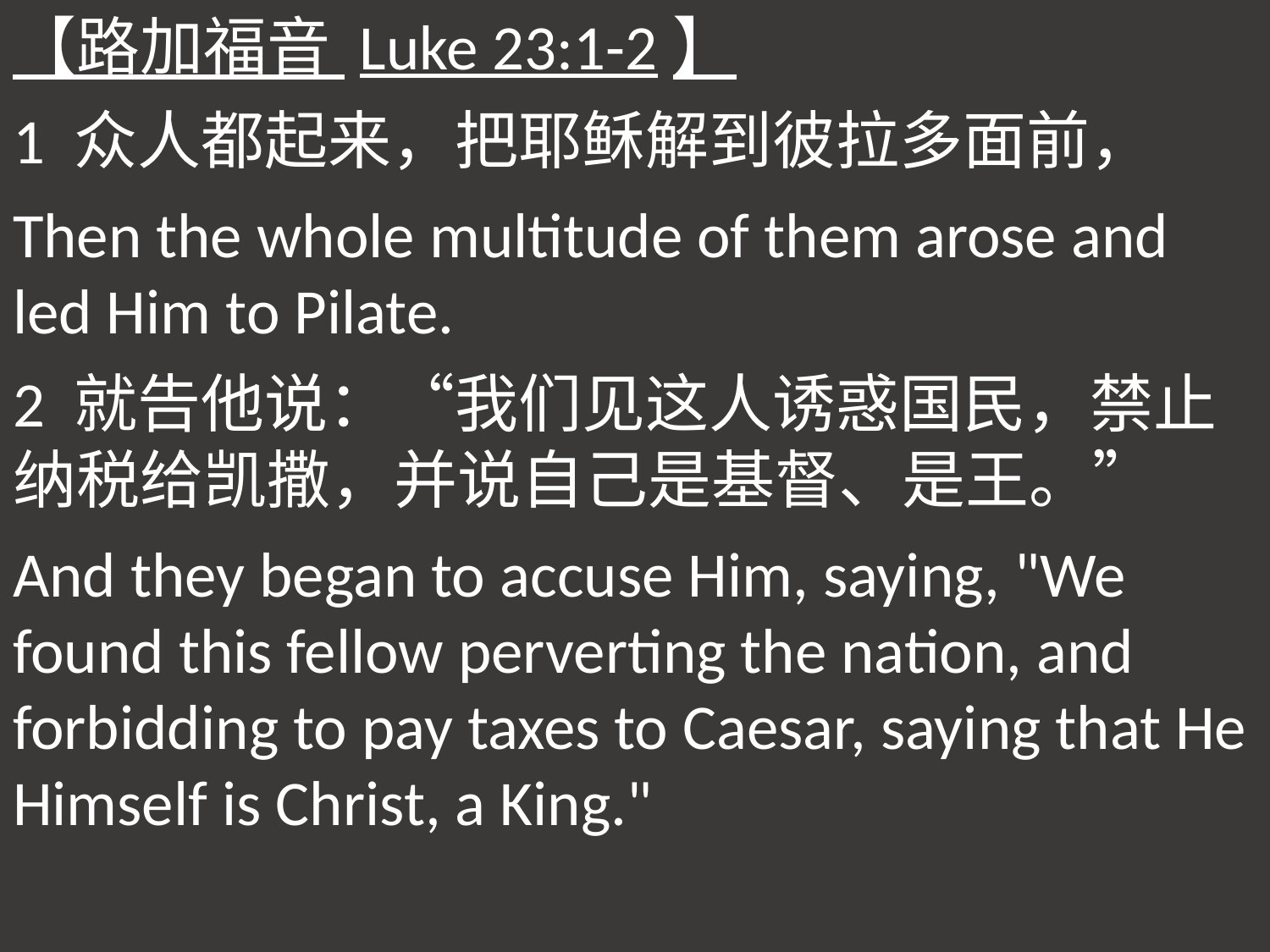

【路加福音 Luke 23:1-2】
1 众人都起来，把耶稣解到彼拉多面前，
Then the whole multitude of them arose and led Him to Pilate.
2 就告他说：“我们见这人诱惑国民，禁止纳税给凯撒，并说自己是基督、是王。”
And they began to accuse Him, saying, "We found this fellow perverting the nation, and forbidding to pay taxes to Caesar, saying that He Himself is Christ, a King."